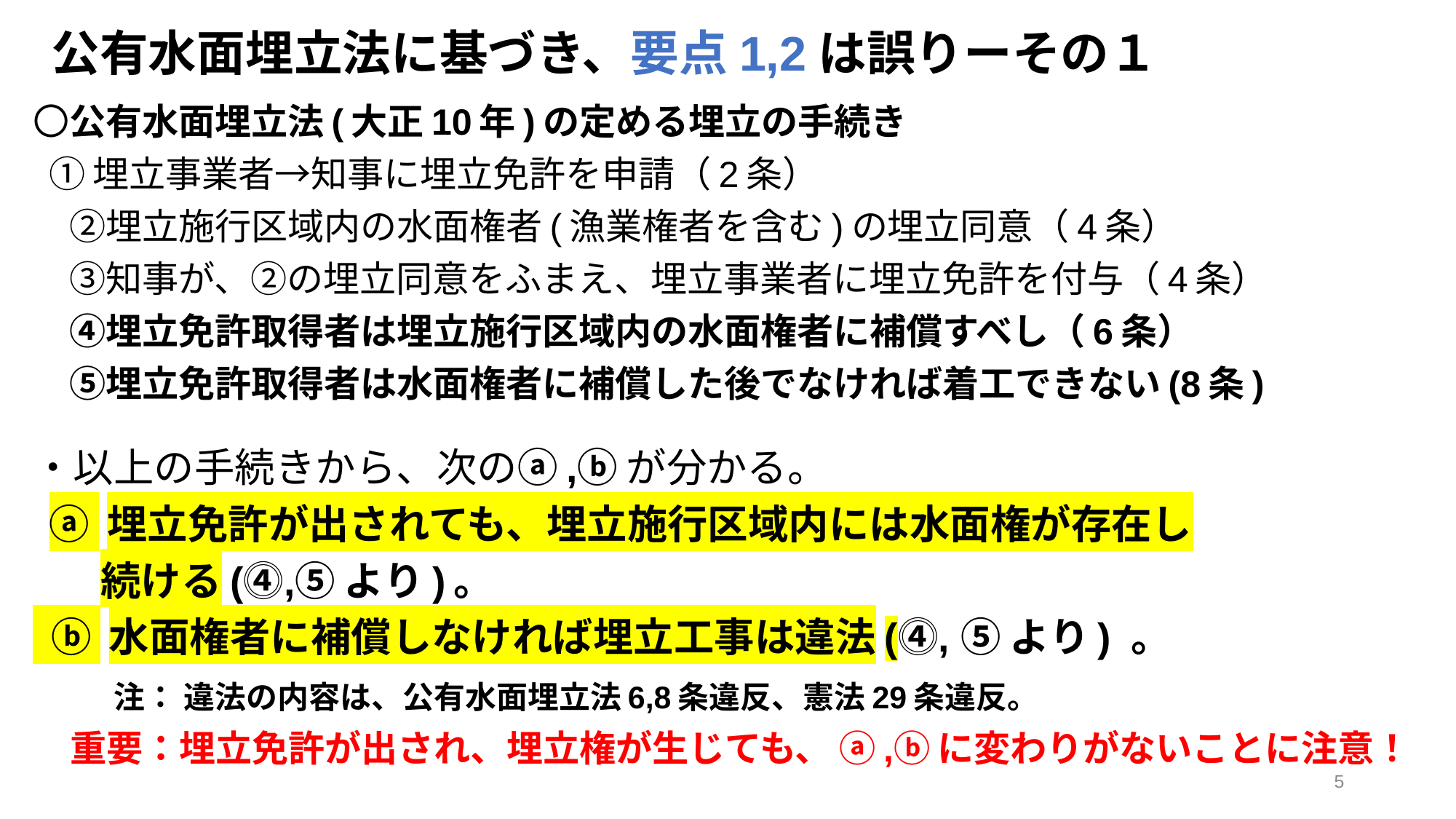

#
公有水面埋立法に基づき、要点1,2は誤りーその１
〇公有水面埋立法(大正10年)の定める埋立の手続き
  ①埋立事業者→知事に埋立免許を申請（2条）
　②埋立施行区域内の水面権者(漁業権者を含む)の埋立同意（4条）
　③知事が、②の埋立同意をふまえ、埋立事業者に埋立免許を付与（4条）
　④埋立免許取得者は埋立施行区域内の水面権者に補償すべし（6条）
　⑤埋立免許取得者は水面権者に補償した後でなければ着工できない(8条)

・以上の手続きから、次のⓐ,ⓑが分かる。
  ⓐ 埋立免許が出されても、埋立施行区域内には水面権が存在し
　   続ける(⓸,⑤より)。
  ⓑ 水面権者に補償しなければ埋立工事は違法(⓸, ⑤より) 。
　　注： 違法の内容は、公有水面埋立法6,8条違反、憲法29条違反。
    重要：埋立免許が出され、埋立権が生じても、 ⓐ,ⓑに変わりがないことに注意！

5